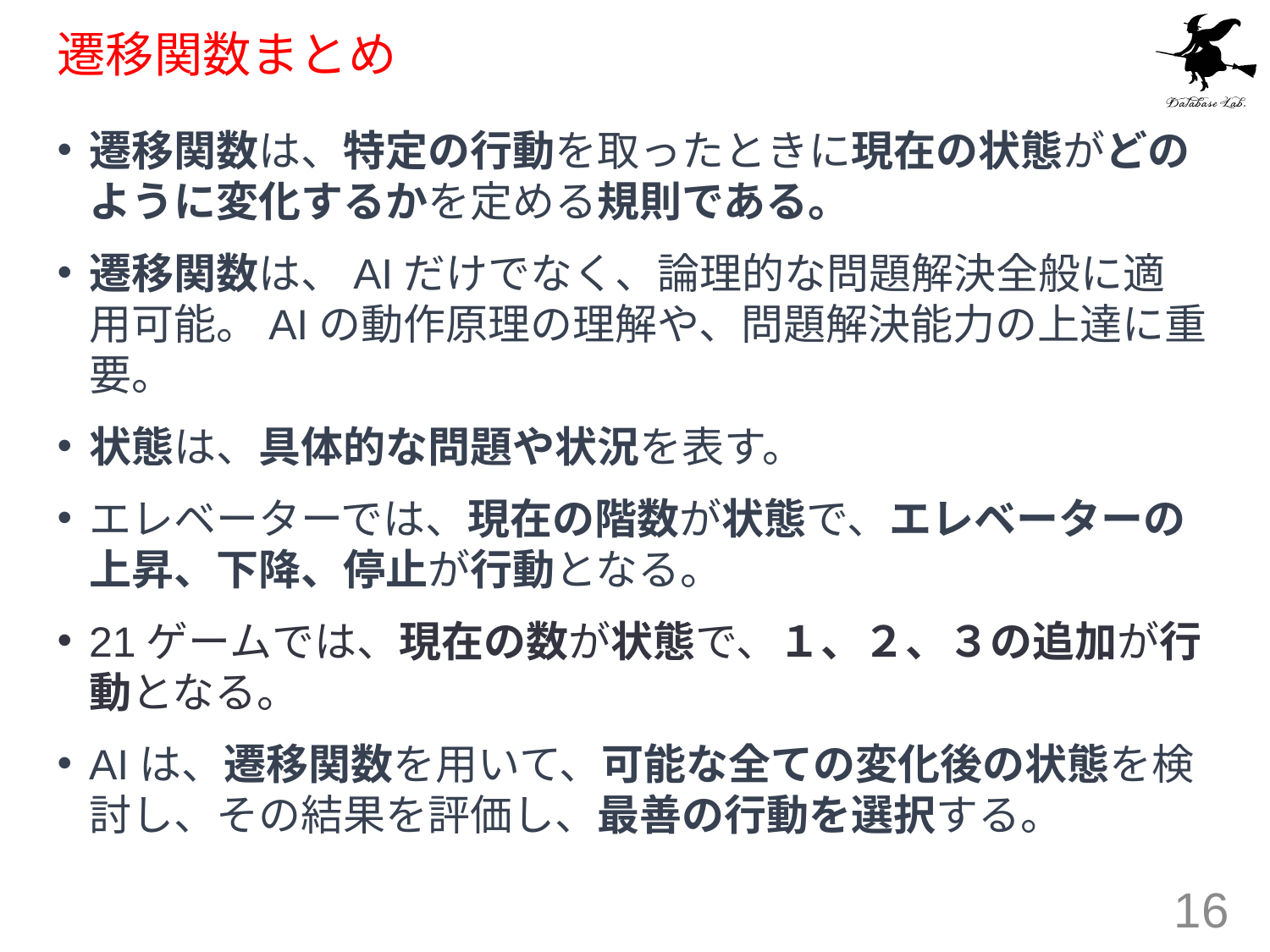

# 遷移関数まとめ
遷移関数は、特定の行動を取ったときに現在の状態がどのように変化するかを定める規則である。
遷移関数は、AIだけでなく、論理的な問題解決全般に適用可能。AIの動作原理の理解や、問題解決能力の上達に重要。
状態は、具体的な問題や状況を表す。
エレベーターでは、現在の階数が状態で、エレベーターの上昇、下降、停止が行動となる。
21ゲームでは、現在の数が状態で、１、２、３の追加が行動となる。
AIは、遷移関数を用いて、可能な全ての変化後の状態を検討し、その結果を評価し、最善の行動を選択する。

16